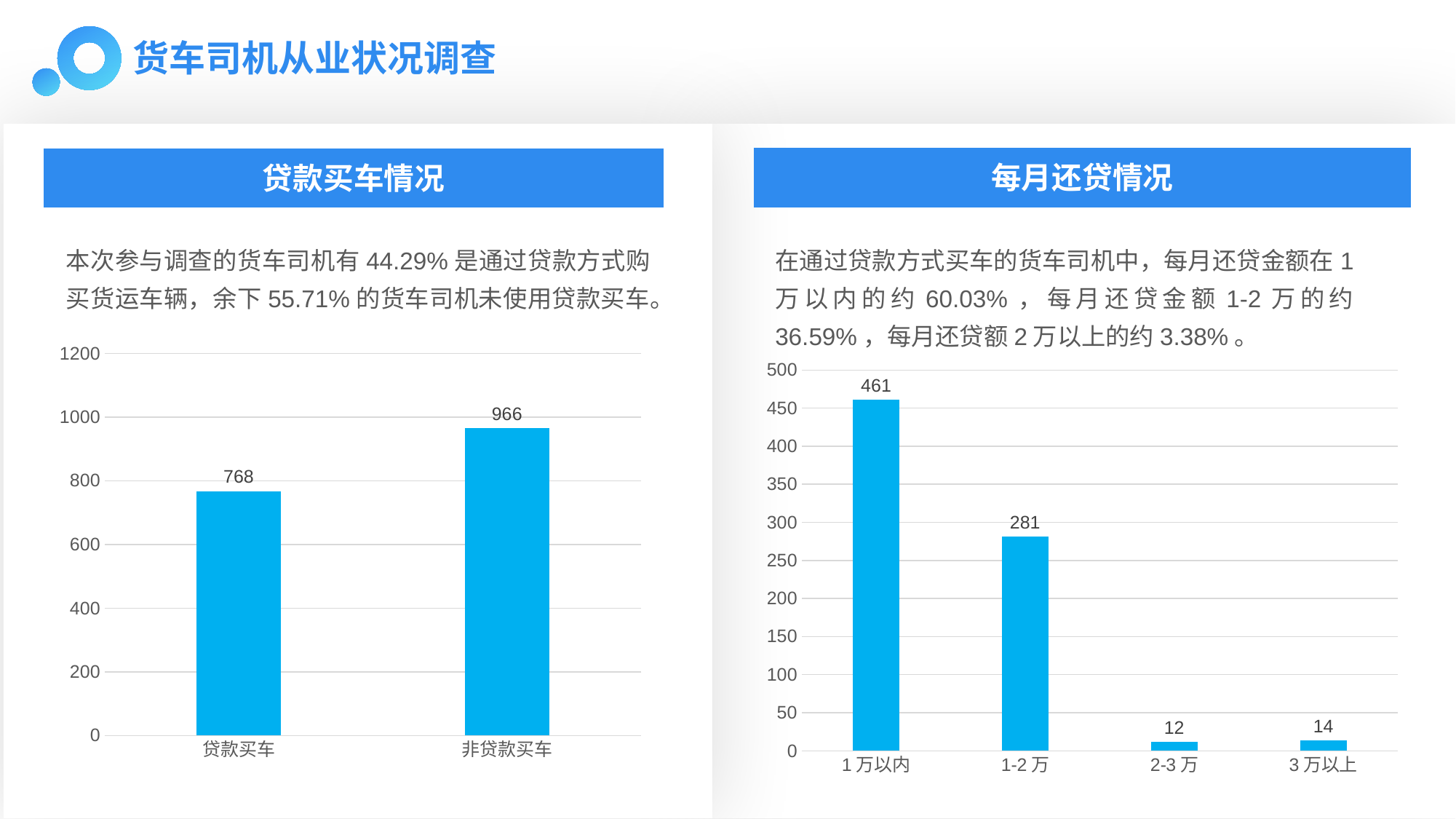

货车司机从业状况调查

每月还贷情况

贷款买车情况
本次参与调查的货车司机有44.29%是通过贷款方式购买货运车辆，余下55.71%的货车司机未使用贷款买车。
在通过贷款方式买车的货车司机中，每月还贷金额在1万以内的约60.03%，每月还贷金额1-2万的约36.59%，每月还贷额2万以上的约3.38%。

### Chart

| Category |  |
|---|---|
| 贷款买车 | 768.0 |
| 非贷款买车 | 966.0 |

### Chart

| Category |  |
|---|---|
| 1万以内 | 461.0 |
| 1-2万 | 281.0 |
| 2-3万 | 12.0 |
| 3万以上 | 14.0 |